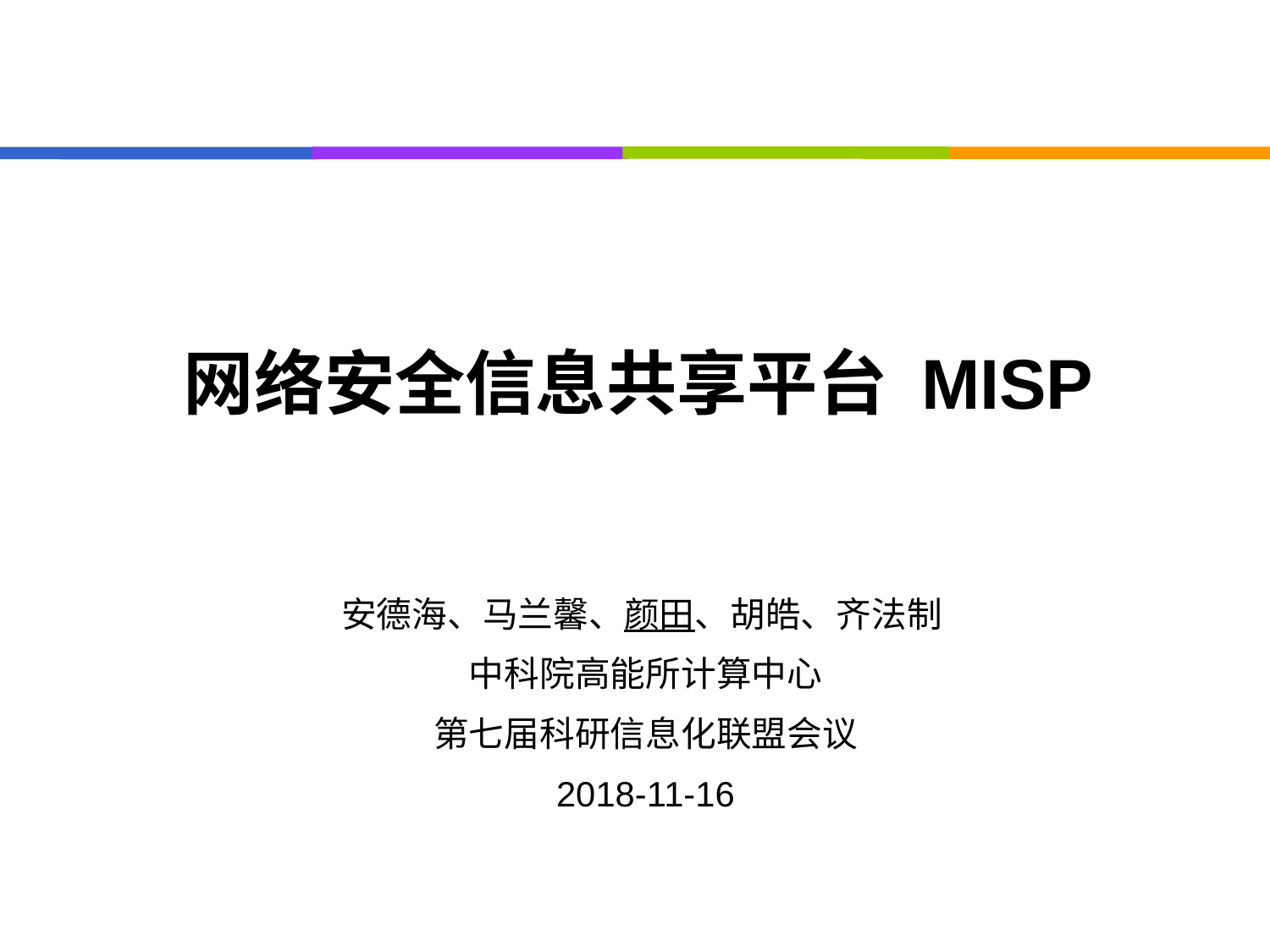

# 网络安全信息共享平台 MISP
安德海、马兰馨、颜田、胡皓、齐法制
中科院高能所计算中心
第七届科研信息化联盟会议
2018-11-16